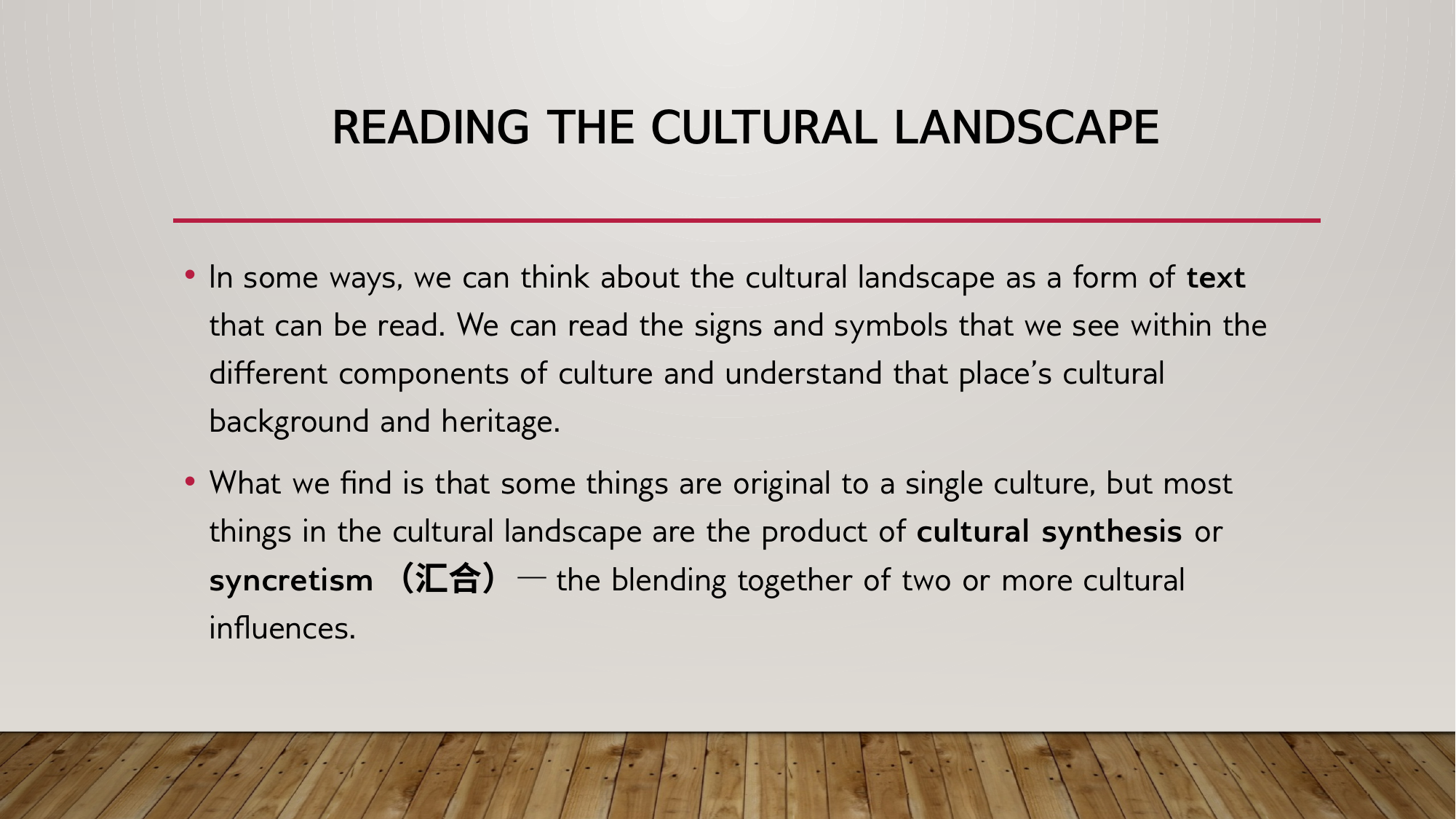

# READING THE CULTURAL LANDSCAPE
In some ways, we can think about the cultural landscape as a form of text that can be read. We can read the signs and symbols that we see within the different components of culture and understand that place’s cultural background and heritage.
What we find is that some things are original to a single culture, but most things in the cultural landscape are the product of cultural synthesis or syncretism（汇合）—the blending together of two or more cultural influences.